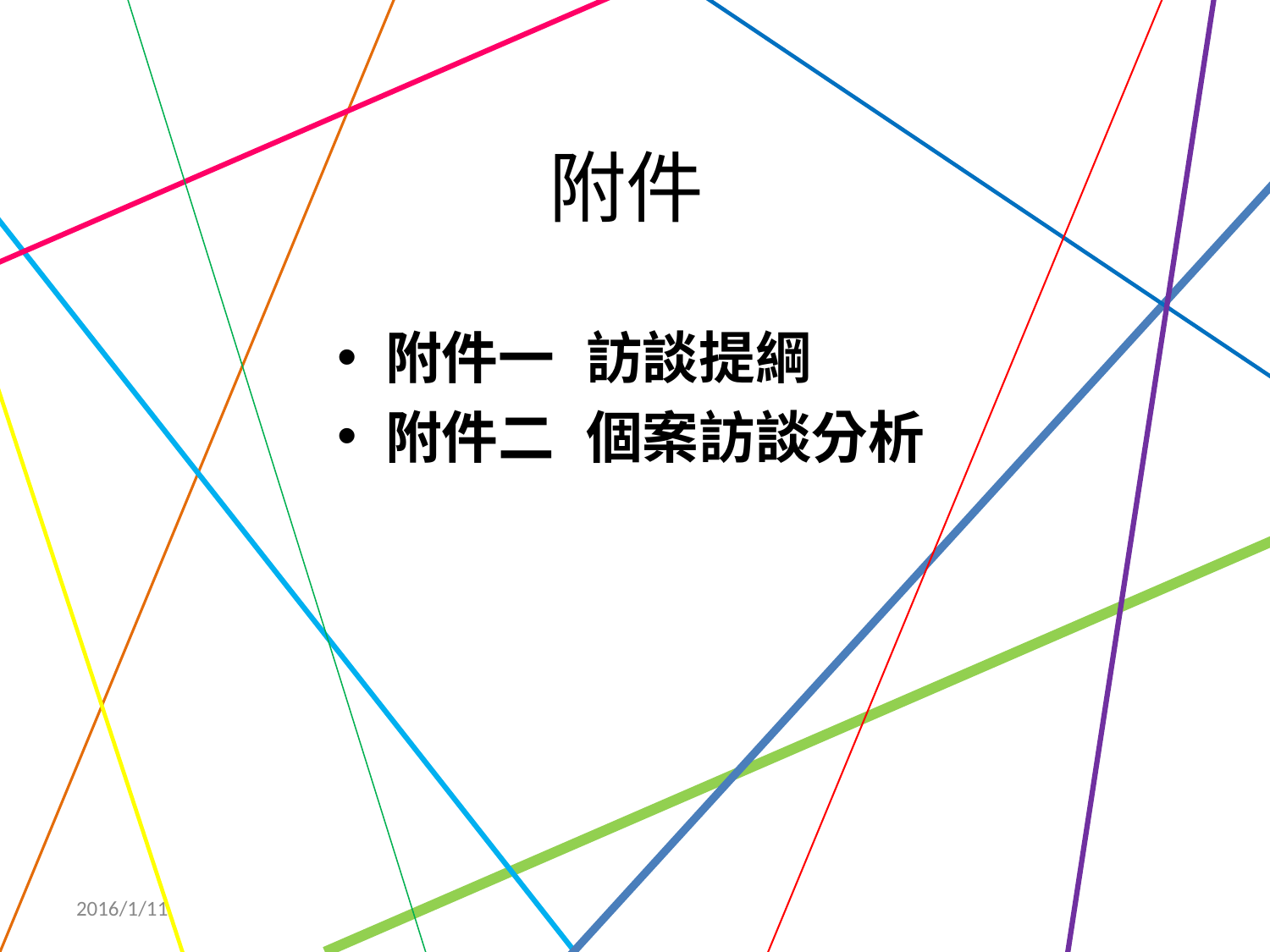

# 附件
附件一  訪談提綱
附件二  個案訪談分析
2016/1/11